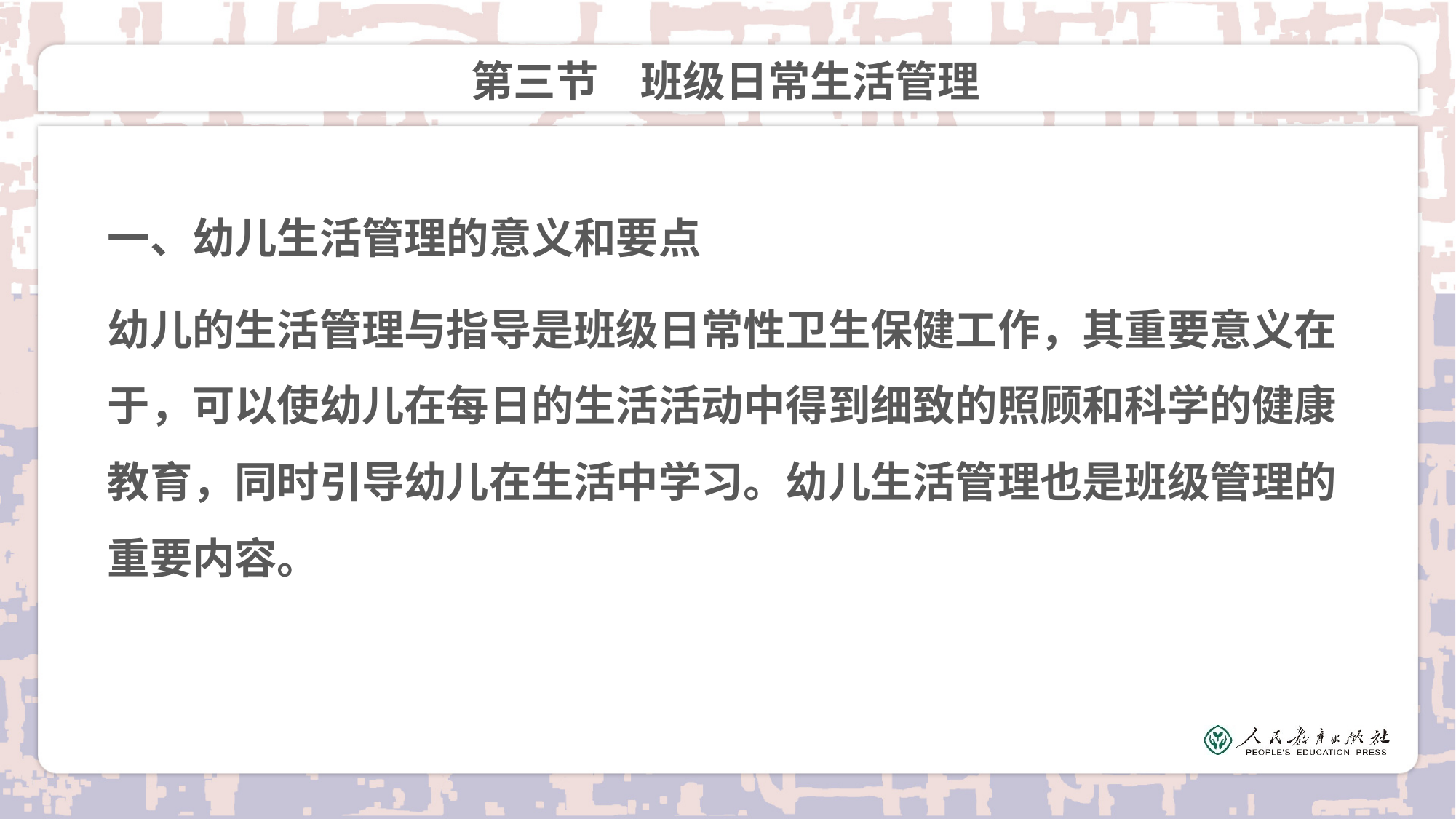

# 第三节　班级日常生活管理
一、幼儿生活管理的意义和要点
幼儿的生活管理与指导是班级日常性卫生保健工作，其重要意义在于，可以使幼儿在每日的生活活动中得到细致的照顾和科学的健康教育，同时引导幼儿在生活中学习。幼儿生活管理也是班级管理的重要内容。